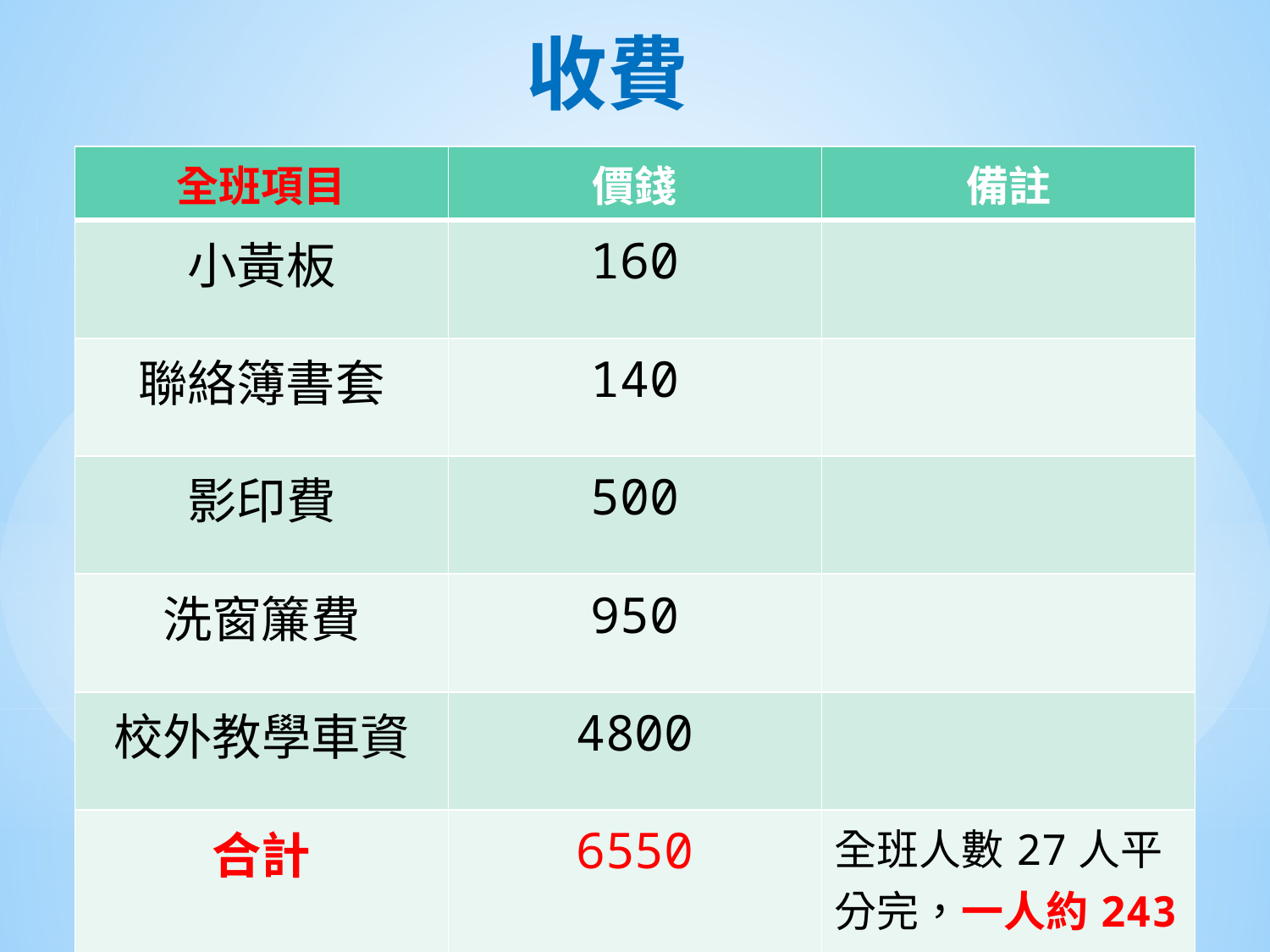

# 收費
| 全班項目 | 價錢 | 備註 |
| --- | --- | --- |
| 小黃板 | 160 |  |
| 聯絡簿書套 | 140 |  |
| 影印費 | 500 |  |
| 洗窗簾費 | 950 |  |
| 校外教學車資 | 4800 |  |
| 合計 | 6550 | 全班人數27人平分完，一人約243元。 |